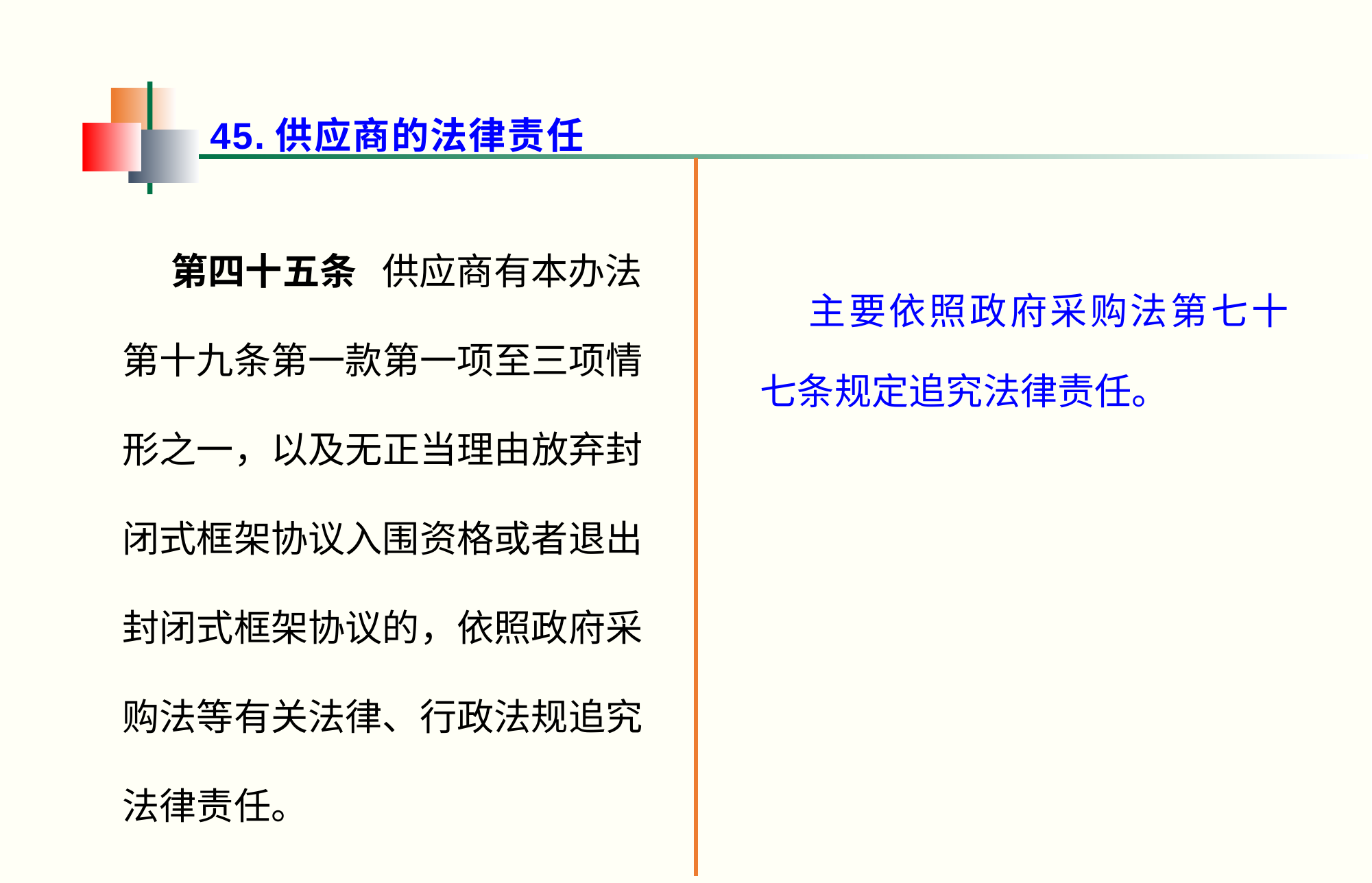

45.供应商的法律责任
第四十五条   供应商有本办法第十九条第一款第一项至三项情形之一，以及无正当理由放弃封闭式框架协议入围资格或者退出封闭式框架协议的，依照政府采购法等有关法律、行政法规追究法律责任。

主要依照政府采购法第七十七条规定追究法律责任。